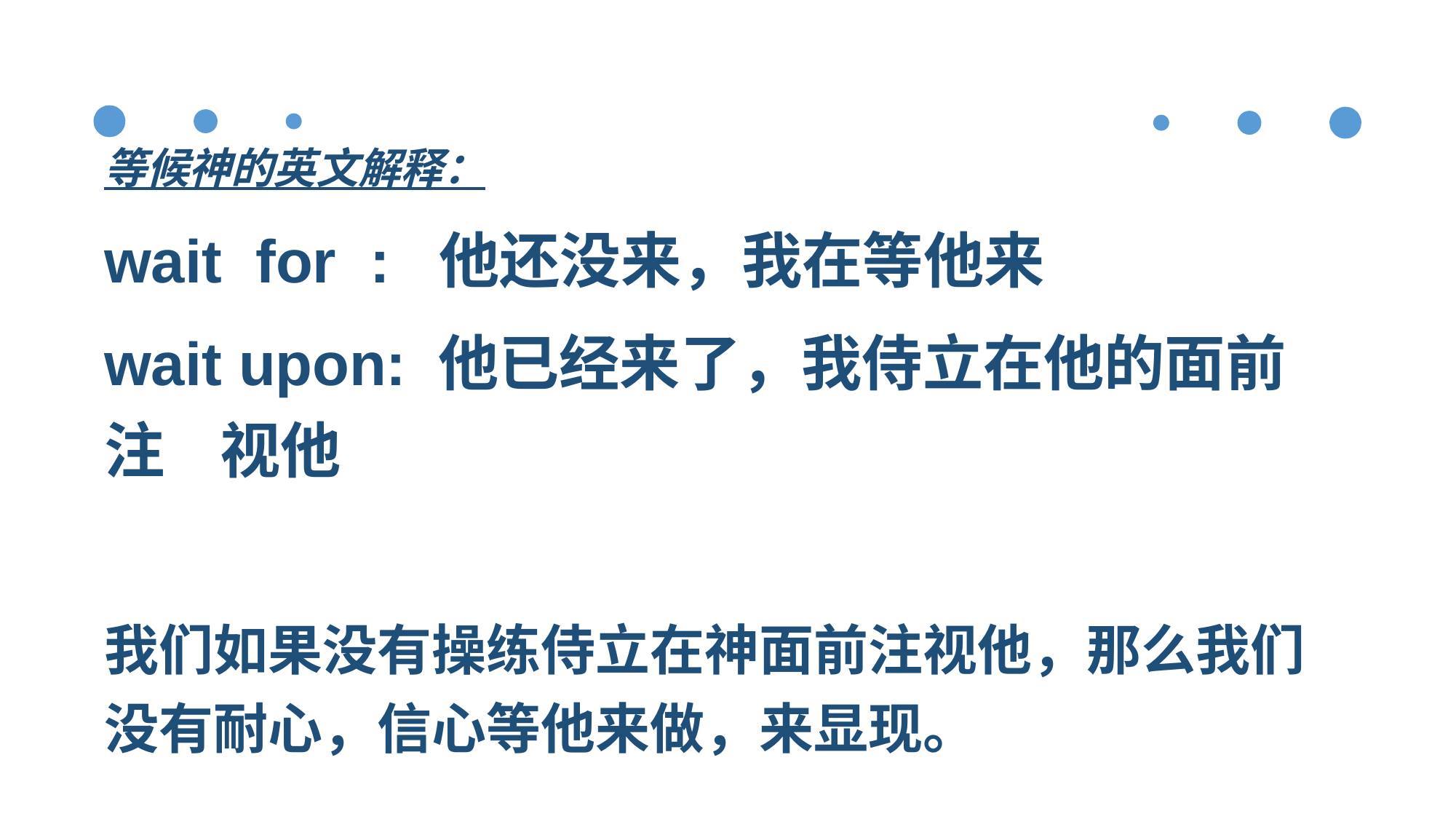

等候神的英文解释：
wait  for  :  他还没来，我在等他来
wait upon: 他已经来了，我侍立在他的面前注    视他

我们如果没有操练侍立在神面前注视他，那么我们没有耐心，信心等他来做，来显现。